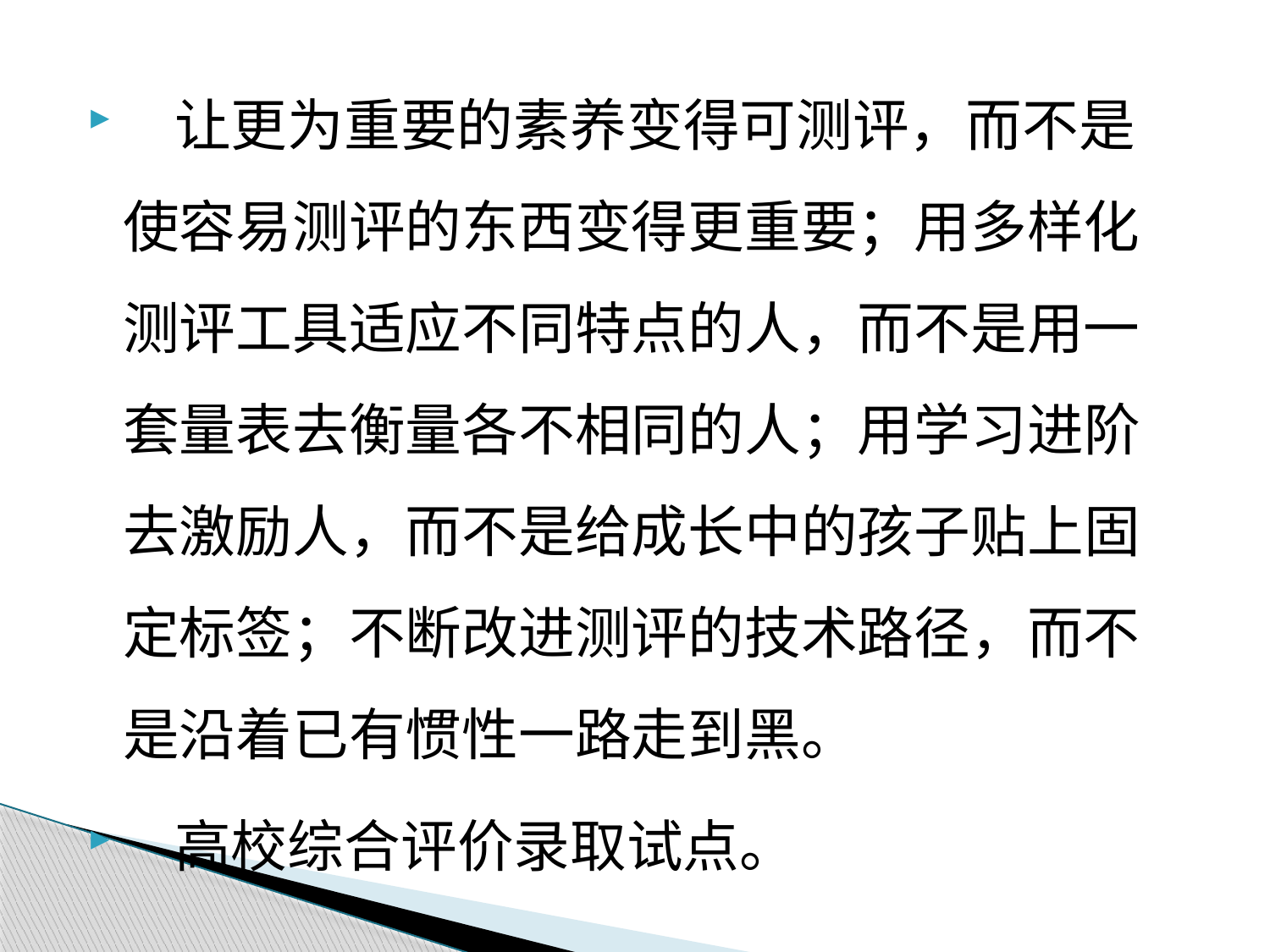

#
   让更为重要的素养变得可测评，而不是使容易测评的东西变得更重要；用多样化测评工具适应不同特点的人，而不是用一套量表去衡量各不相同的人；用学习进阶去激励人，而不是给成长中的孩子贴上固定标签；不断改进测评的技术路径，而不是沿着已有惯性一路走到黑。
   高校综合评价录取试点。